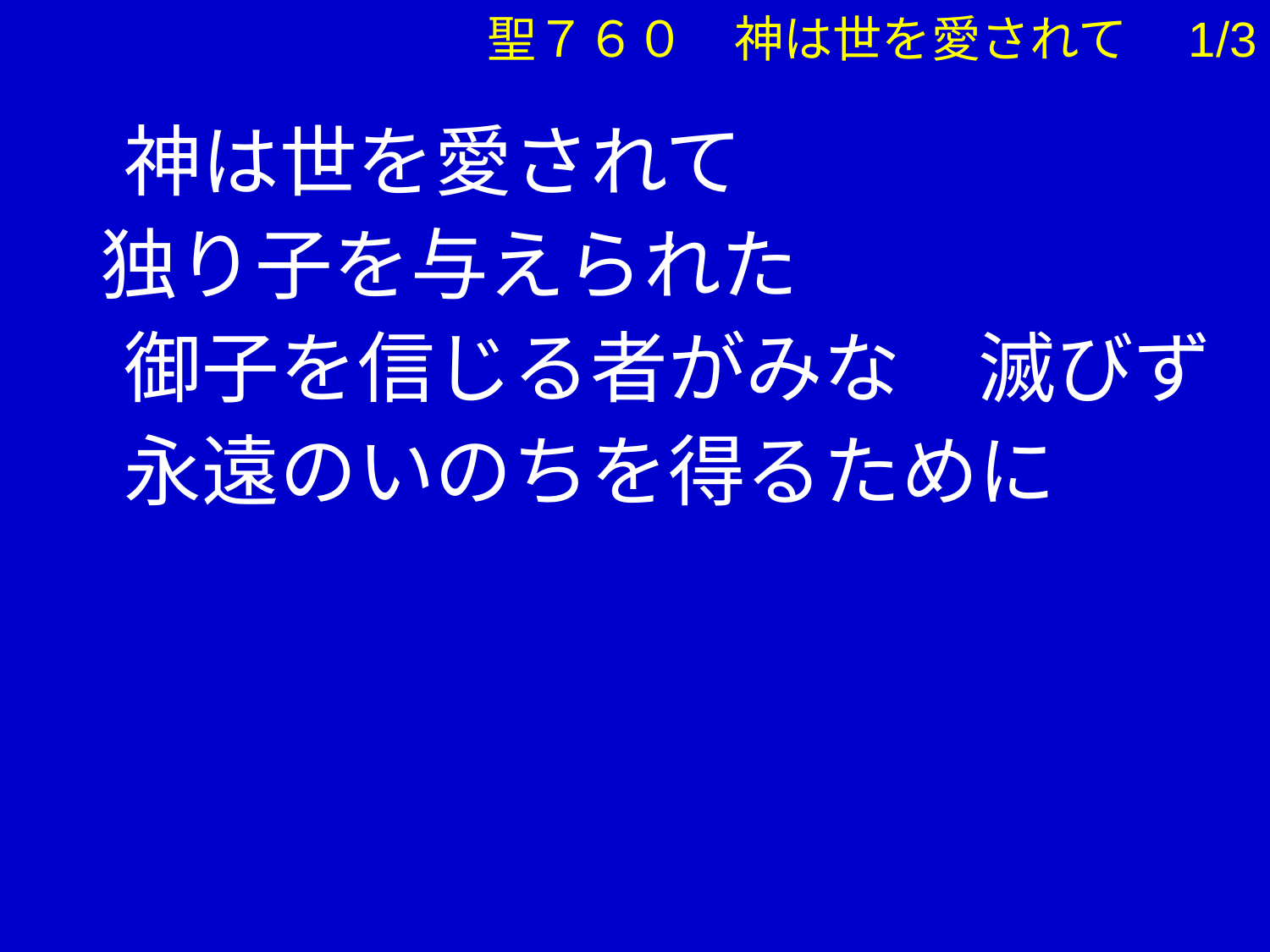

聖７６０　神は世を愛されて　1/3
　   神は世を愛されて
     独り子を与えられた
　   御子を信じる者がみな　滅びず
　   永遠のいのちを得るために